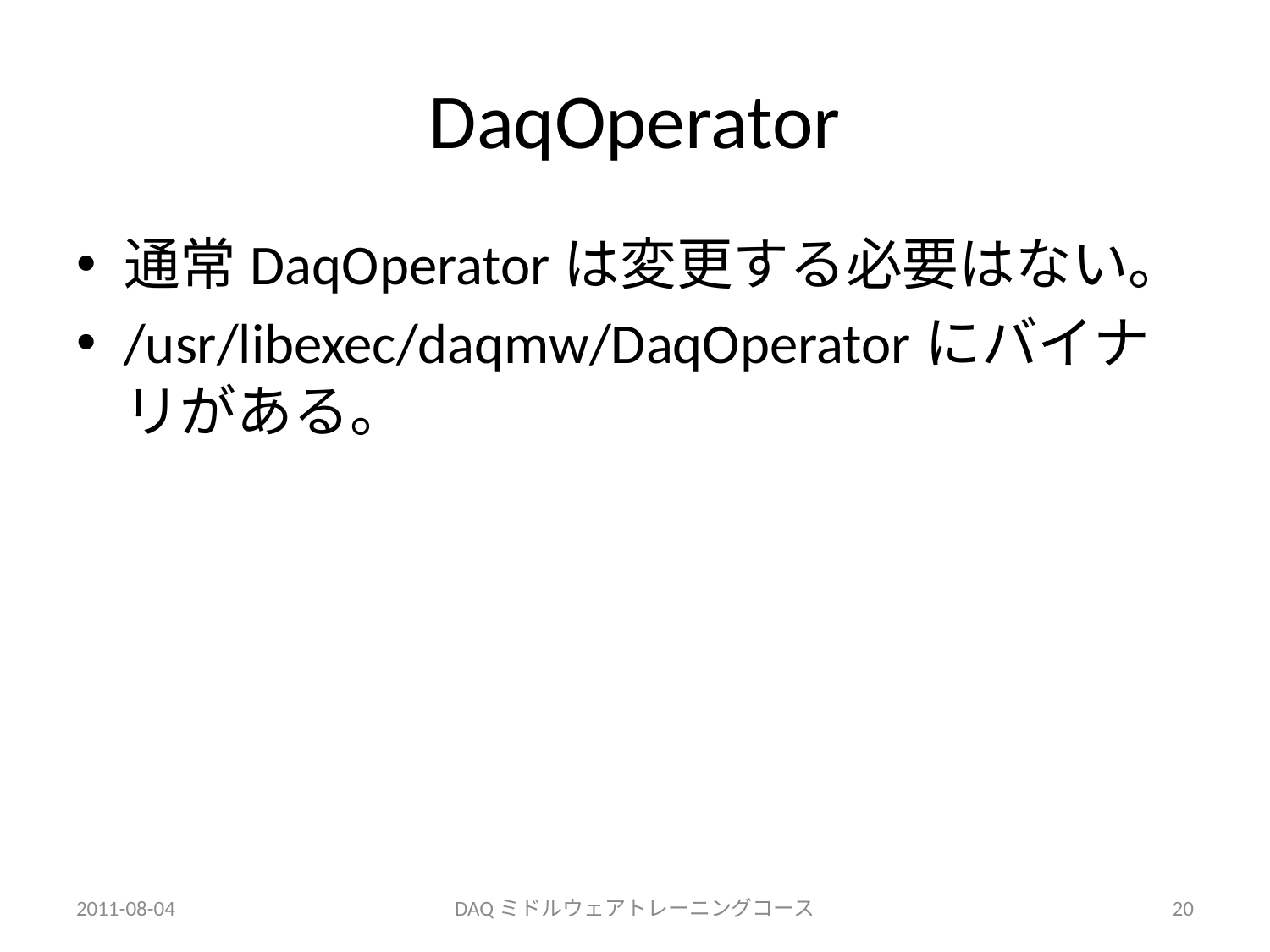

# DaqOperator
通常DaqOperatorは変更する必要はない。
/usr/libexec/daqmw/DaqOperatorにバイナリがある。
2011-08-04
DAQミドルウェアトレーニングコース
20